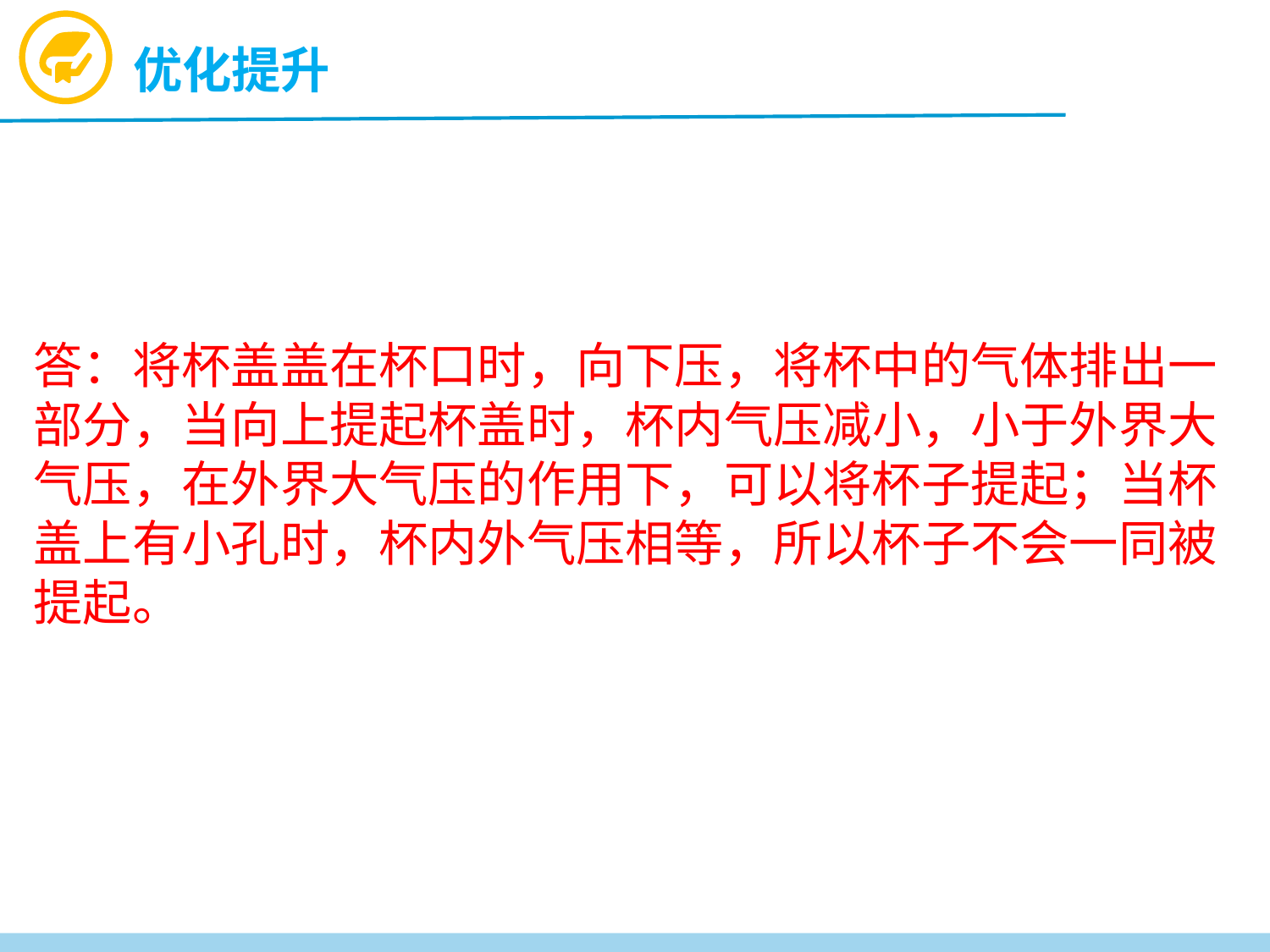

优化提升
答：将杯盖盖在杯口时，向下压，将杯中的气体排出一部分，当向上提起杯盖时，杯内气压减小，小于外界大气压，在外界大气压的作用下，可以将杯子提起；当杯盖上有小孔时，杯内外气压相等，所以杯子不会一同被提起。